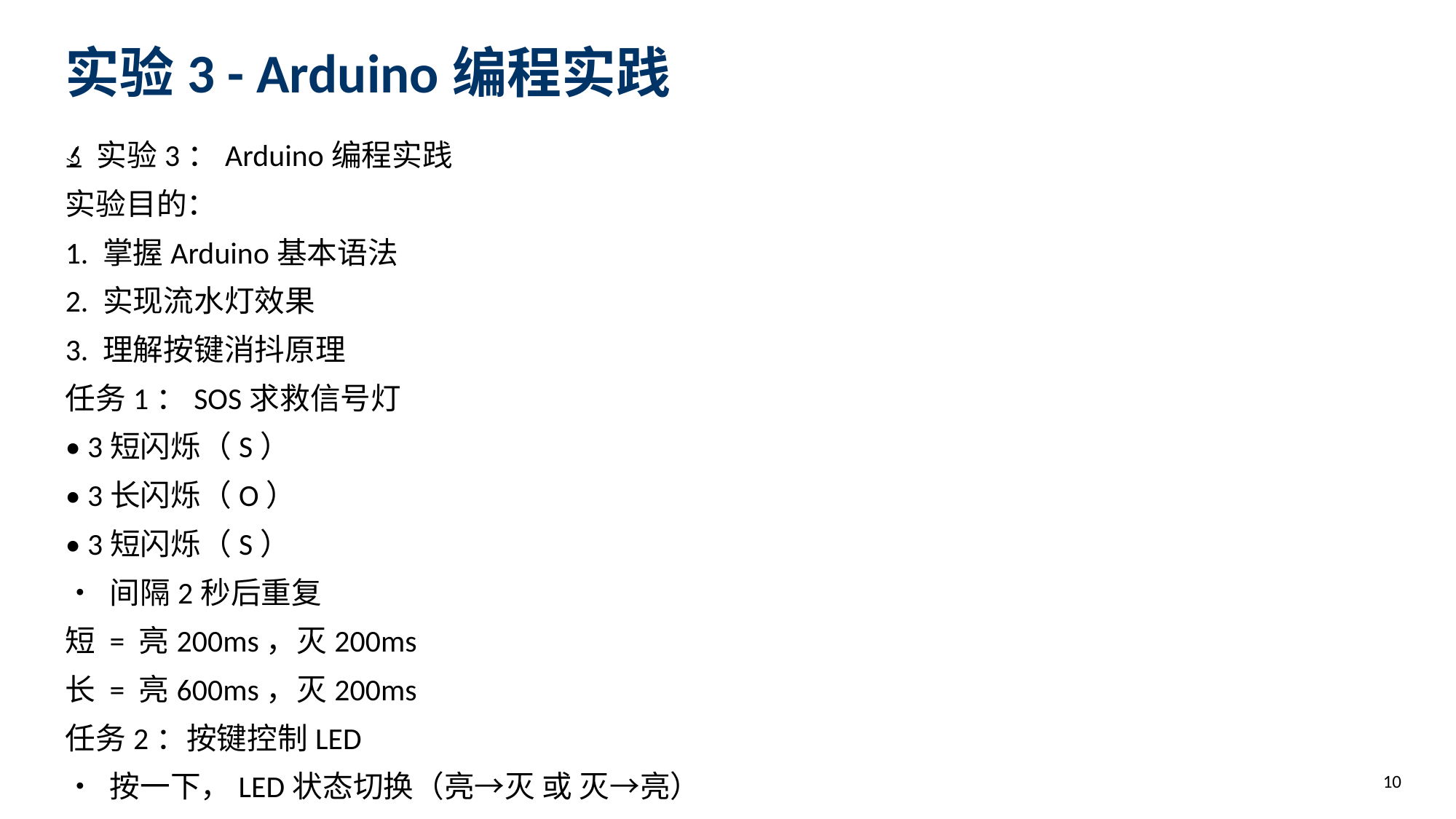

实验3 - Arduino编程实践
🔬 实验3：Arduino编程实践
实验目的：
1. 掌握Arduino基本语法
2. 实现流水灯效果
3. 理解按键消抖原理
任务1：SOS求救信号灯
• 3短闪烁（S）
• 3长闪烁（O）
• 3短闪烁（S）
• 间隔2秒后重复
短 = 亮200ms，灭200ms
长 = 亮600ms，灭200ms
任务2：按键控制LED
• 按一下，LED状态切换（亮→灭 或 灭→亮）
• 需要消抖处理
消抖方法：
if (digitalRead(BUTTON) == LOW) {
delay(10);  // 等待抖动结束
if (digitalRead(BUTTON) == LOW) {
// 确认按键按下
}
}
10